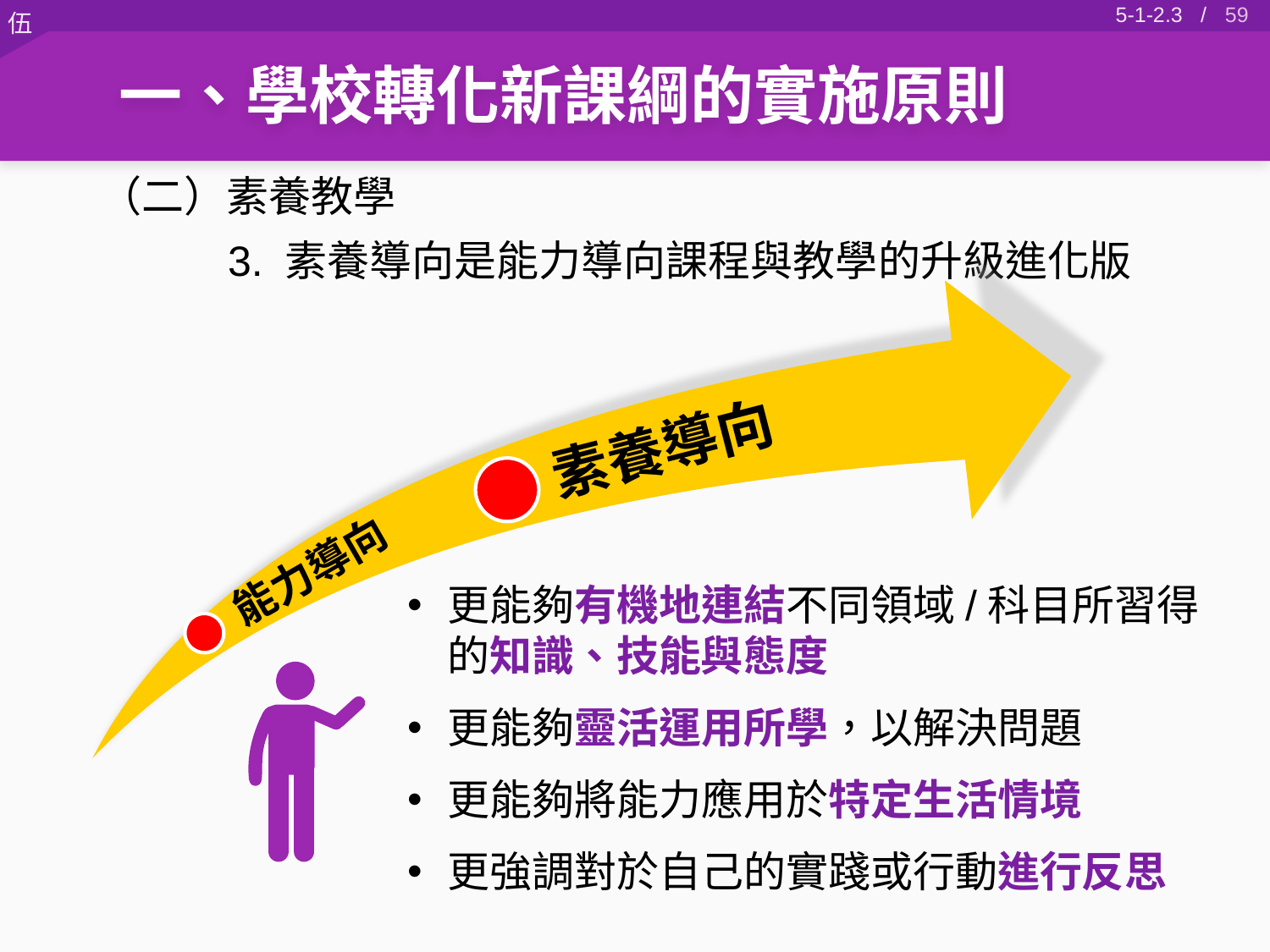

59
5-1-2.3   /
一、學校轉化新課綱的實施原則
（二）素養教學
3. 素養導向是能力導向課程與教學的升級進化版

素養導向

能力導向

更能夠有機地連結不同領域/科目所習得的知識、技能與態度
更能夠靈活運用所學，以解決問題
更能夠將能力應用於特定生活情境
更強調對於自己的實踐或行動進行反思